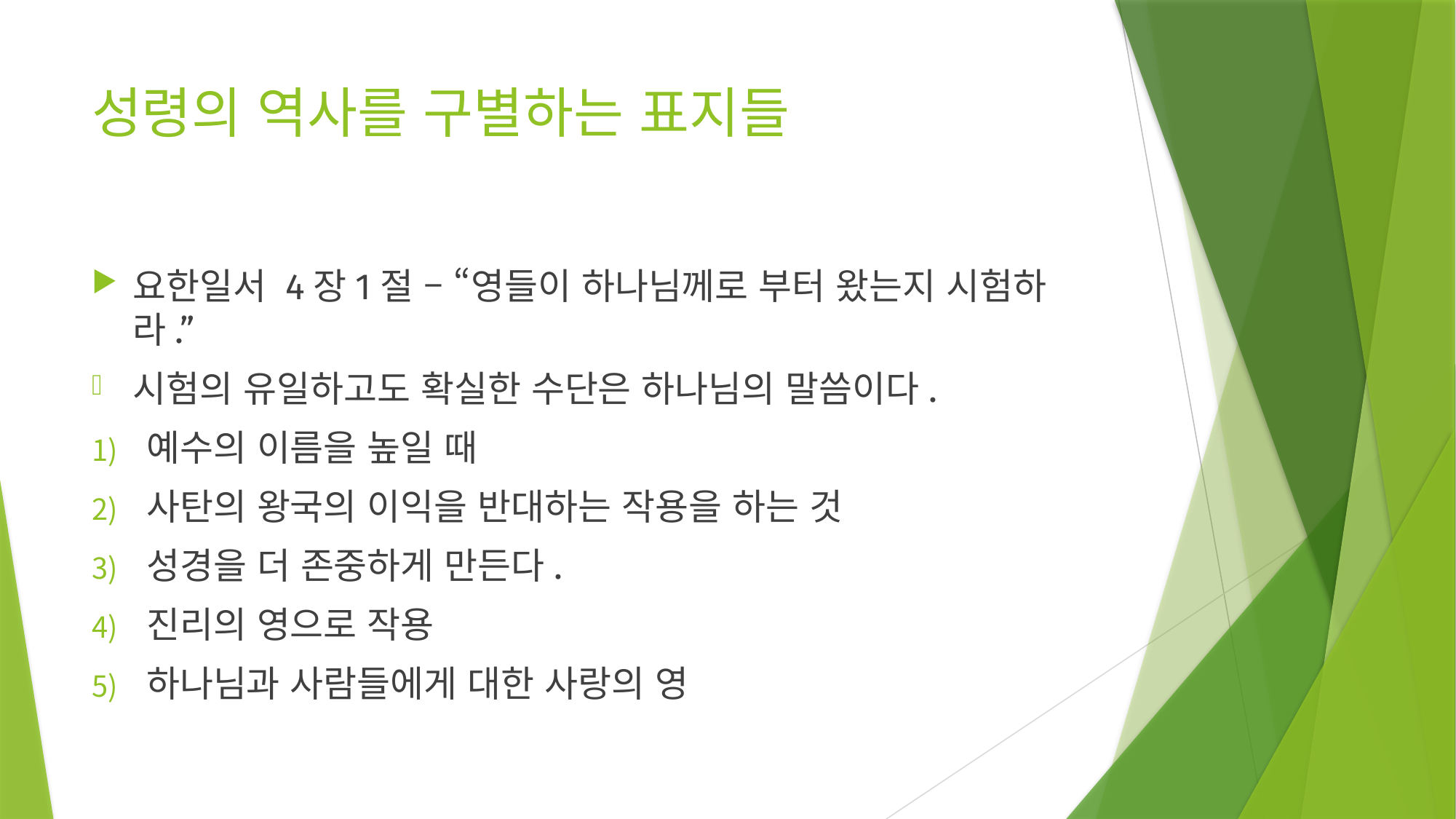

# 성령의 역사를 구별하는 표지들
요한일서 4장1절 – “영들이 하나님께로 부터 왔는지 시험하라.”
시험의 유일하고도 확실한 수단은 하나님의 말씀이다.
예수의 이름을 높일 때
사탄의 왕국의 이익을 반대하는 작용을 하는 것
성경을 더 존중하게 만든다.
진리의 영으로 작용
하나님과 사람들에게 대한 사랑의 영